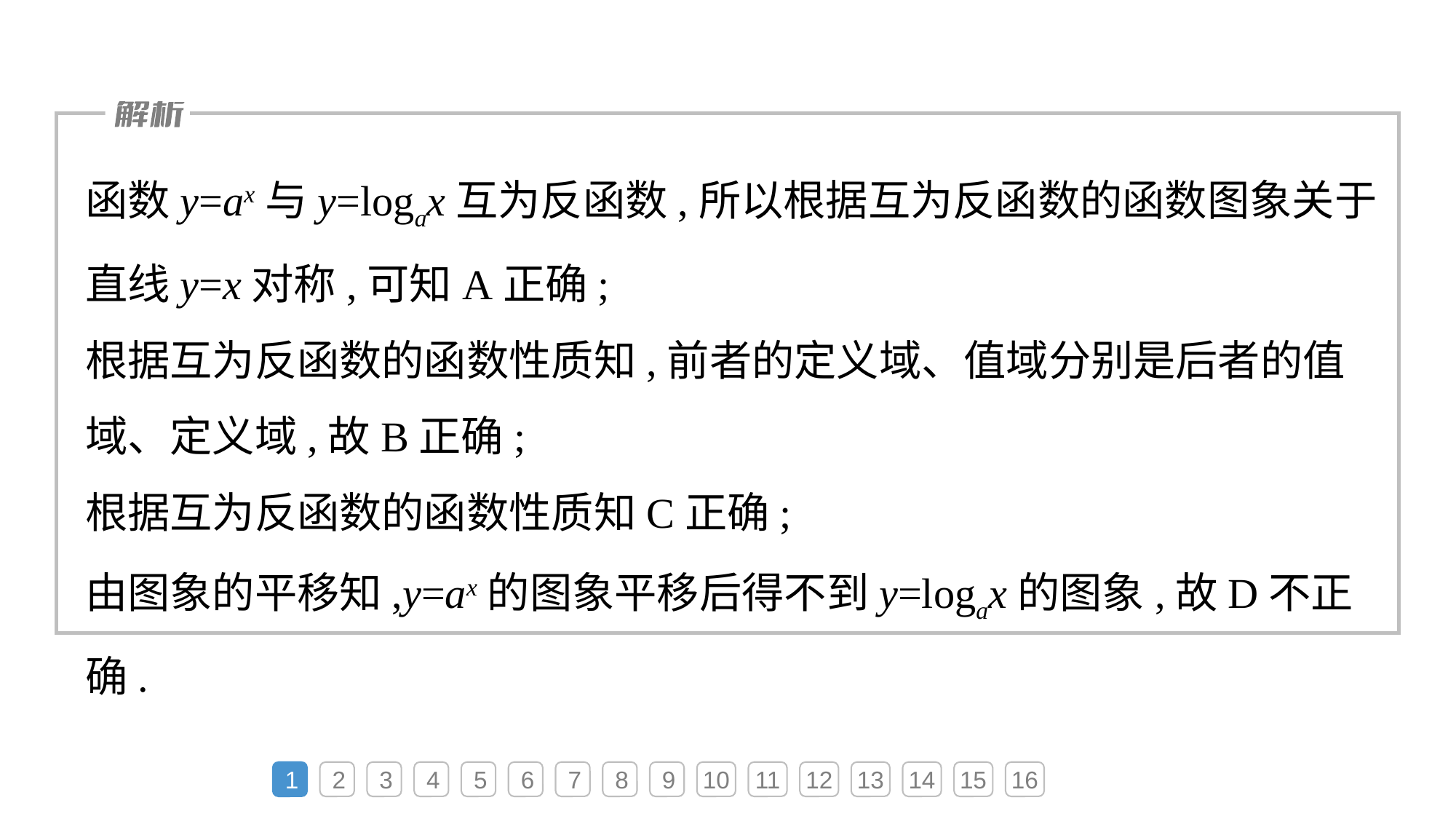

函数y=ax与y=logax互为反函数,所以根据互为反函数的函数图象关于直线y=x对称,可知A正确;
根据互为反函数的函数性质知,前者的定义域、值域分别是后者的值域、定义域,故B正确;
根据互为反函数的函数性质知C正确;
由图象的平移知,y=ax的图象平移后得不到y=logax的图象,故D不正确.
1
2
3
4
5
6
7
8
9
10
11
12
13
14
15
16